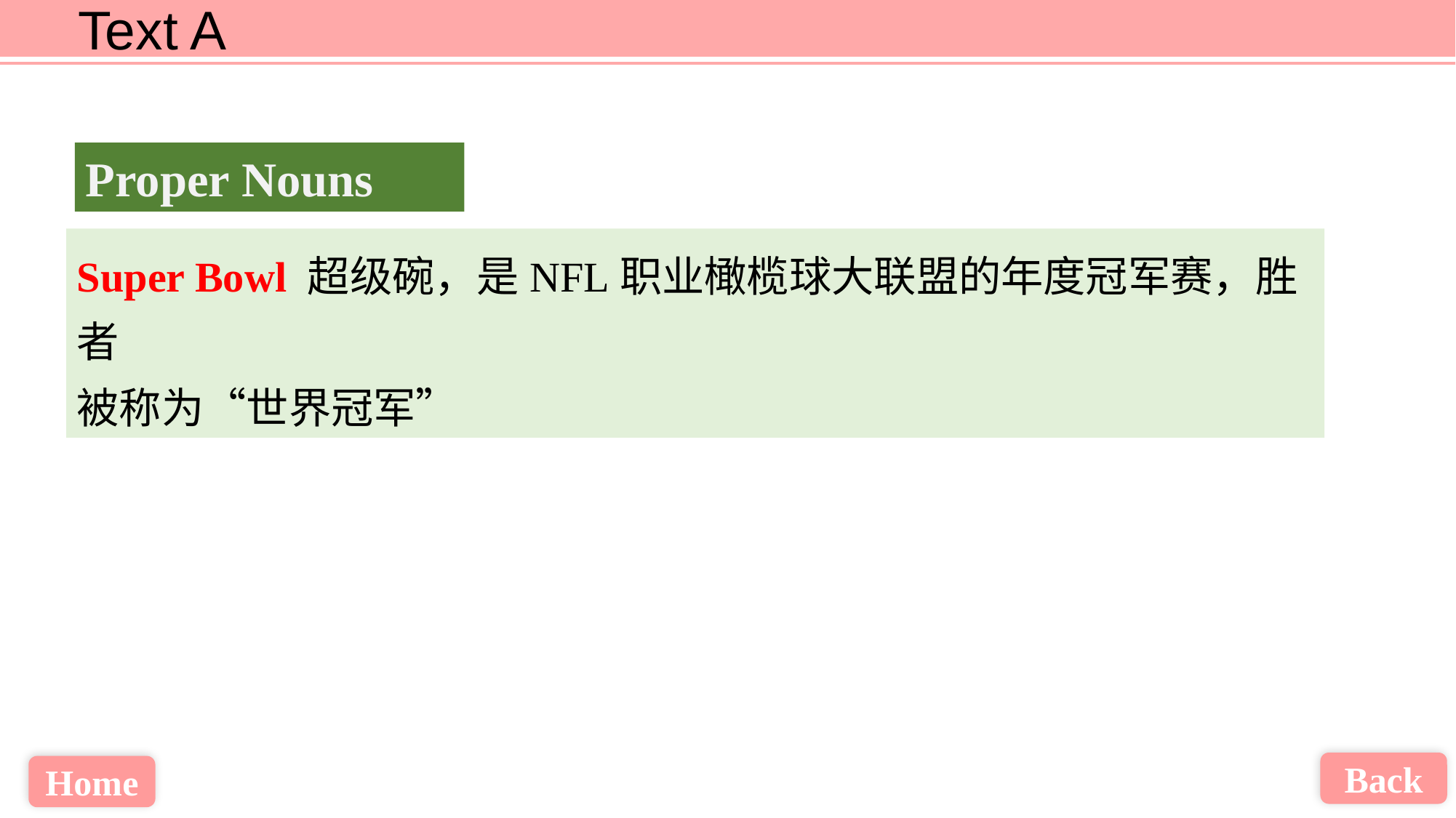

Proper Nouns
Super Bowl 超级碗，是NFL职业橄榄球大联盟的年度冠军赛，胜者
被称为“世界冠军”
Back